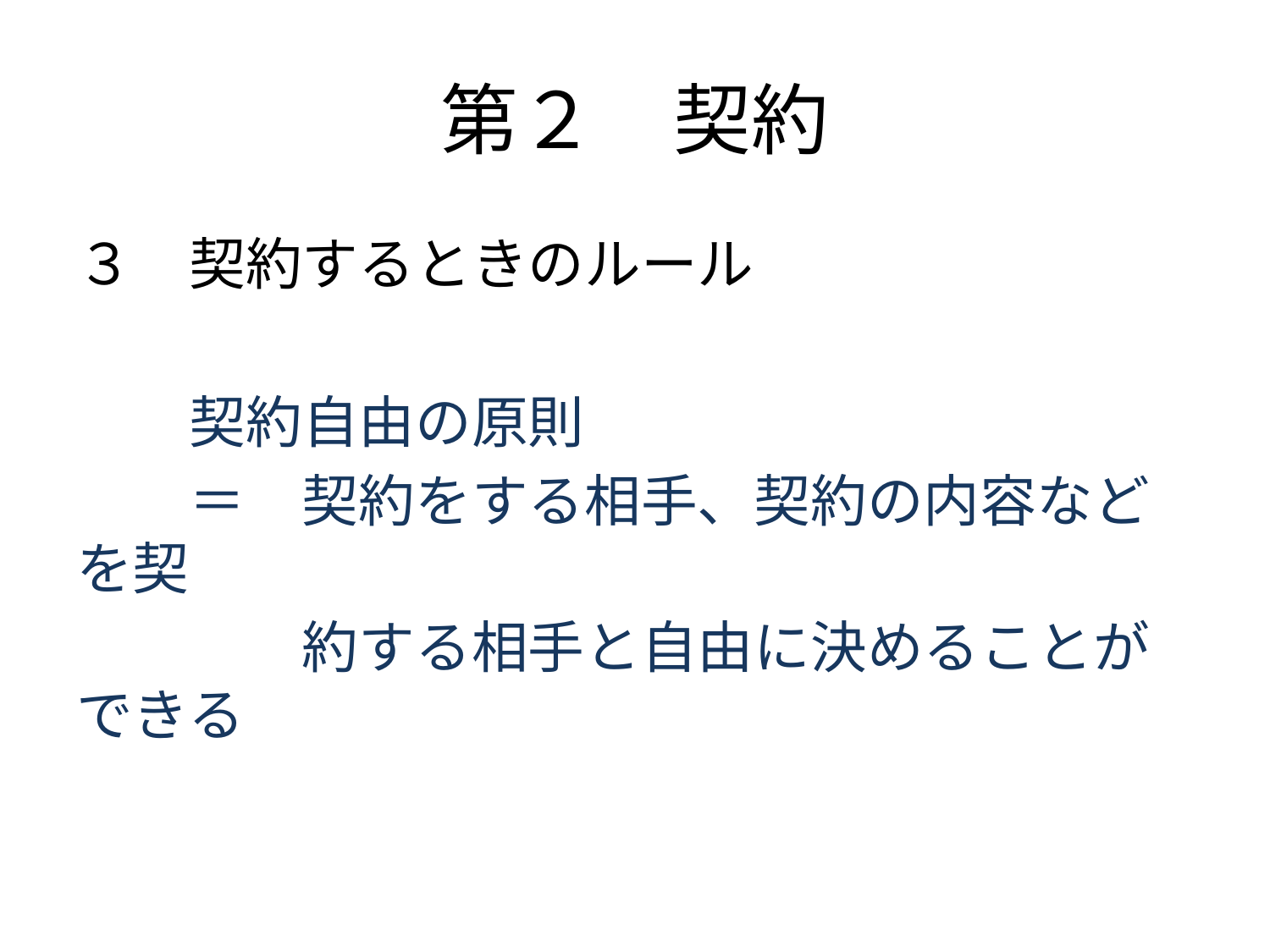

# 第２　契約
３　契約するときのルール

　　契約自由の原則
　　＝　契約をする相手、契約の内容などを契
　　　　約する相手と自由に決めることができる